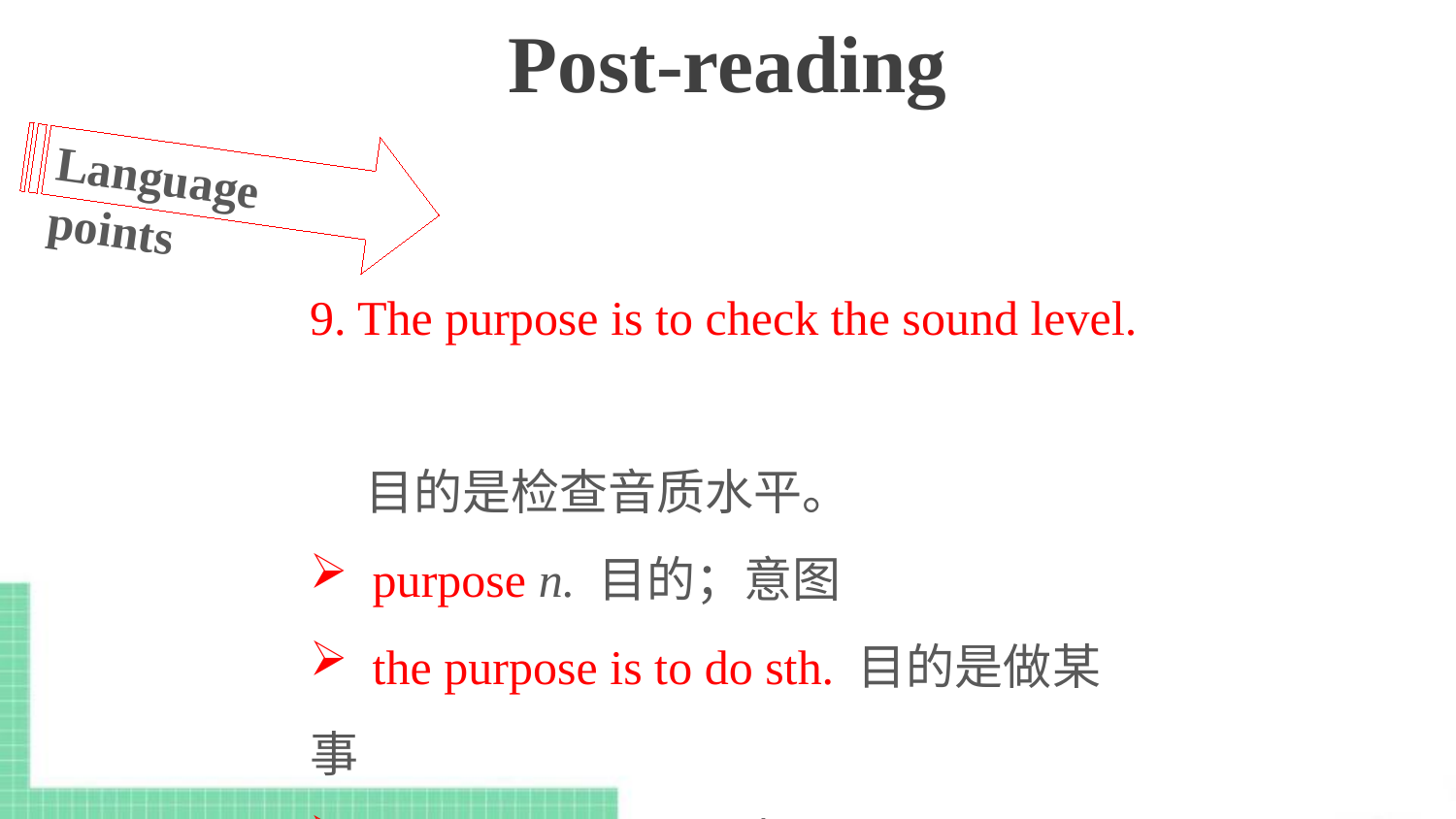

Post-reading
Language points
9. The purpose is to check the sound level.
    目的是检查音质水平。
  purpose n. 目的；意图
  the purpose is to do sth. 目的是做某事
for the purpose of 为了……
  on purpose 故意，有意地